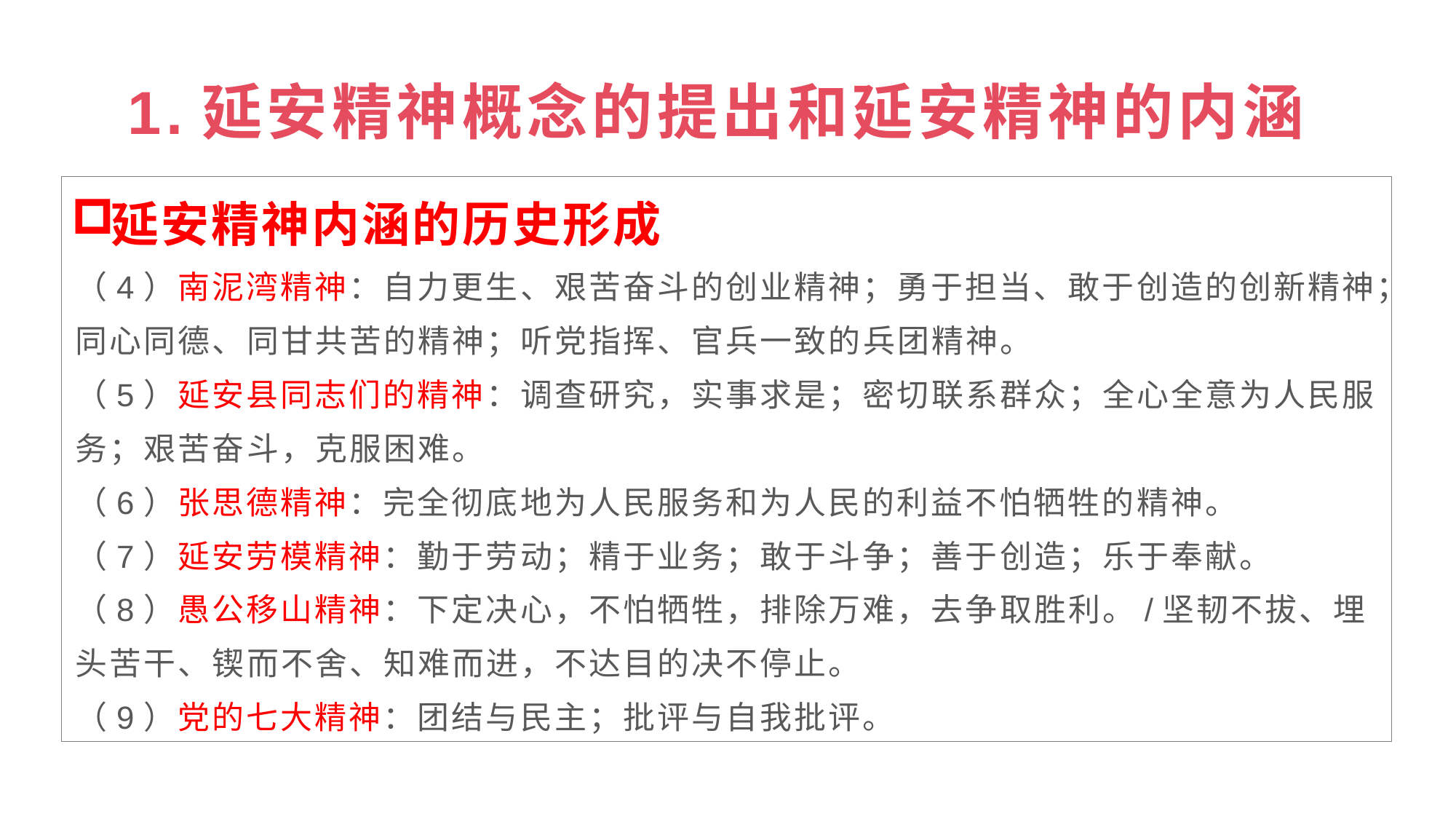

# 1.延安精神概念的提出和延安精神的内涵
延安精神内涵的历史形成
（4）南泥湾精神：自力更生、艰苦奋斗的创业精神；勇于担当、敢于创造的创新精神；同心同德、同甘共苦的精神；听党指挥、官兵一致的兵团精神。
（5）延安县同志们的精神：调查研究，实事求是；密切联系群众；全心全意为人民服务；艰苦奋斗，克服困难。
（6）张思德精神：完全彻底地为人民服务和为人民的利益不怕牺牲的精神。
（7）延安劳模精神：勤于劳动；精于业务；敢于斗争；善于创造；乐于奉献。
（8）愚公移山精神：下定决心，不怕牺牲，排除万难，去争取胜利。/坚韧不拔、埋头苦干、锲而不舍、知难而进，不达目的决不停止。
（9）党的七大精神：团结与民主；批评与自我批评。